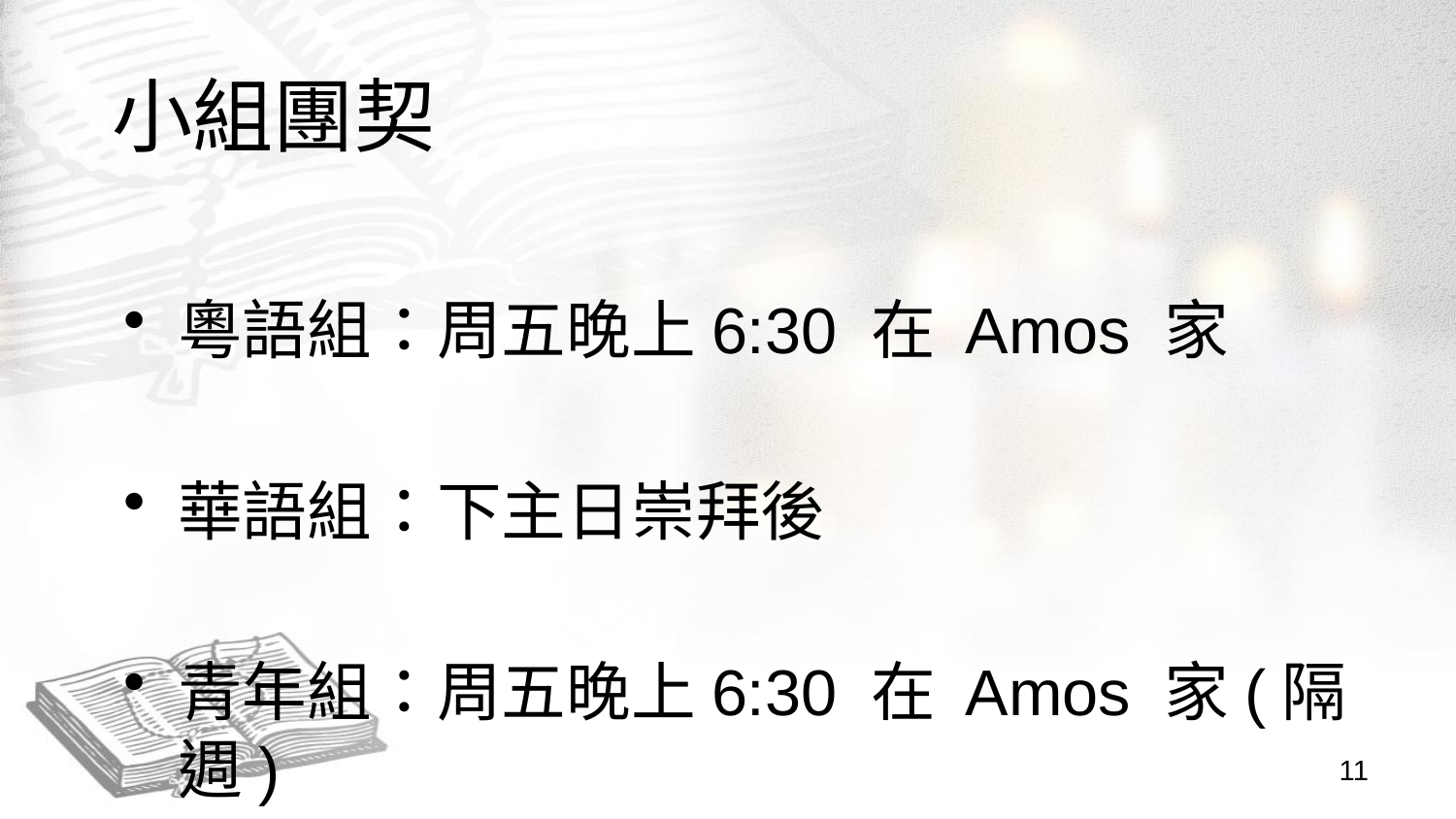

# 小組團契

粵語組：周五晚上6:30 在 Amos 家

華語組：下主日崇拜後

青年組：周五晚上6:30 在 Amos 家(隔週)

11